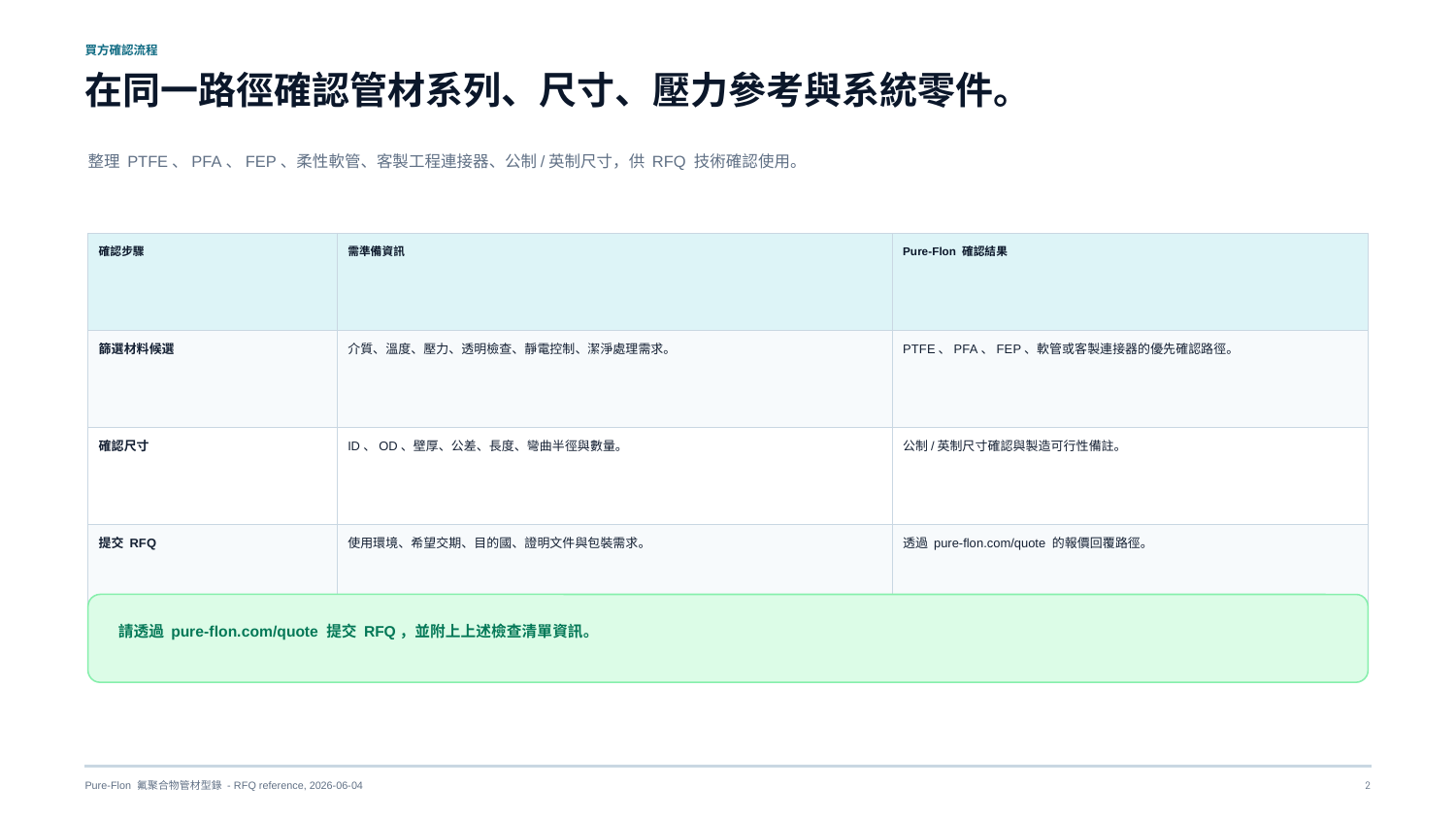

買方確認流程
在同一路徑確認管材系列、尺寸、壓力參考與系統零件。
整理 PTFE、PFA、FEP、柔性軟管、客製工程連接器、公制/英制尺寸，供 RFQ 技術確認使用。

確認步驟
需準備資訊
Pure-Flon 確認結果

篩選材料候選
介質、溫度、壓力、透明檢查、靜電控制、潔淨處理需求。
PTFE、PFA、FEP、軟管或客製連接器的優先確認路徑。

確認尺寸
ID、OD、壁厚、公差、長度、彎曲半徑與數量。
公制/英制尺寸確認與製造可行性備註。

提交 RFQ
使用環境、希望交期、目的國、證明文件與包裝需求。
透過 pure-flon.com/quote 的報價回覆路徑。

請透過 pure-flon.com/quote 提交 RFQ，並附上上述檢查清單資訊。

Pure-Flon 氟聚合物管材型錄 - RFQ reference, 2026-06-04
2